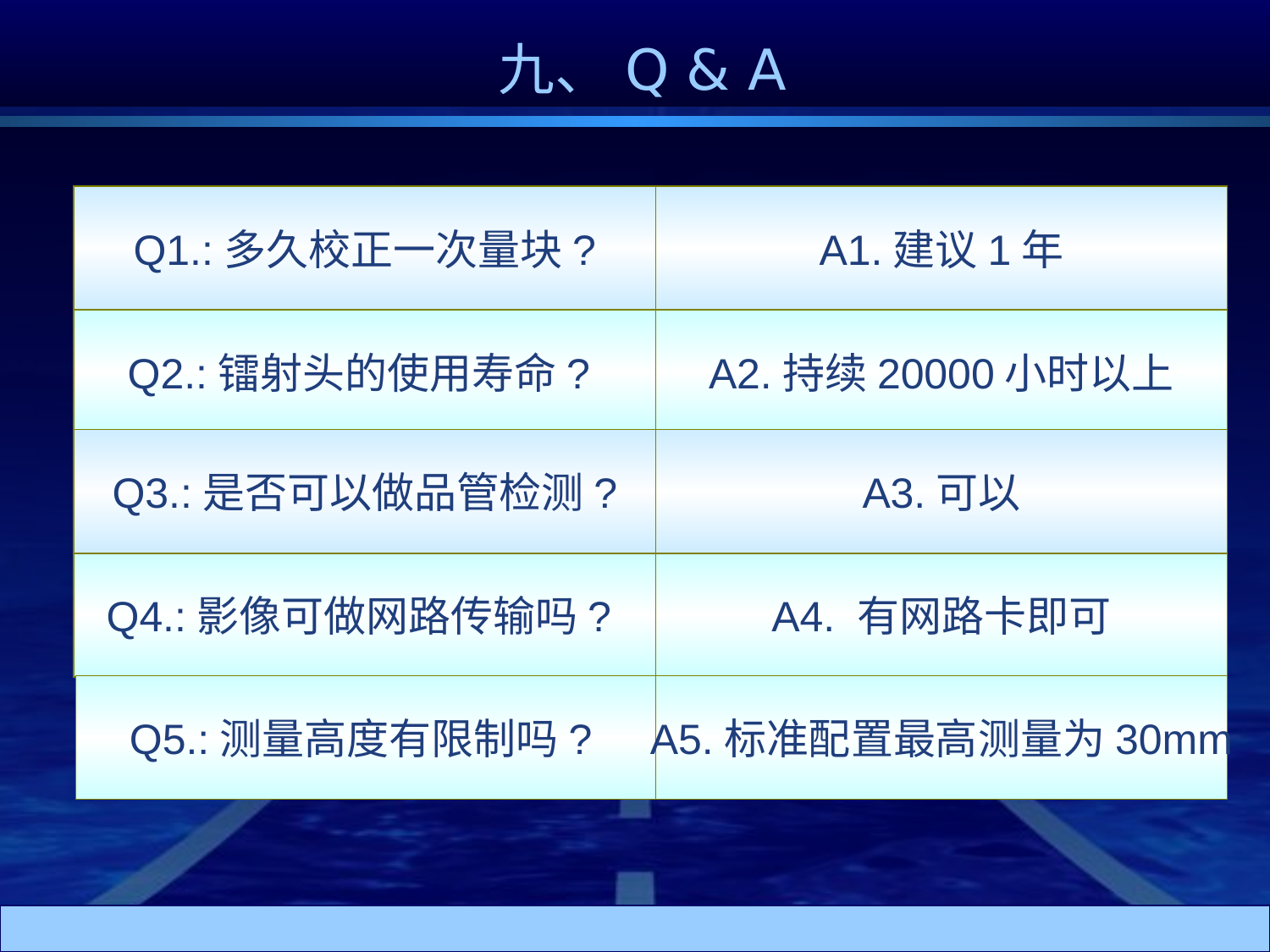

# 九、Q & A
Q1.:多久校正一次量块?
A1.建议1年
Q2.:镭射头的使用寿命?
A2.持续20000小时以上
Q3.:是否可以做品管检测?
A3.可以
Q4.:影像可做网路传输吗?
A4. 有网路卡即可
Q5.:测量高度有限制吗?
A5.标准配置最高测量为30mm